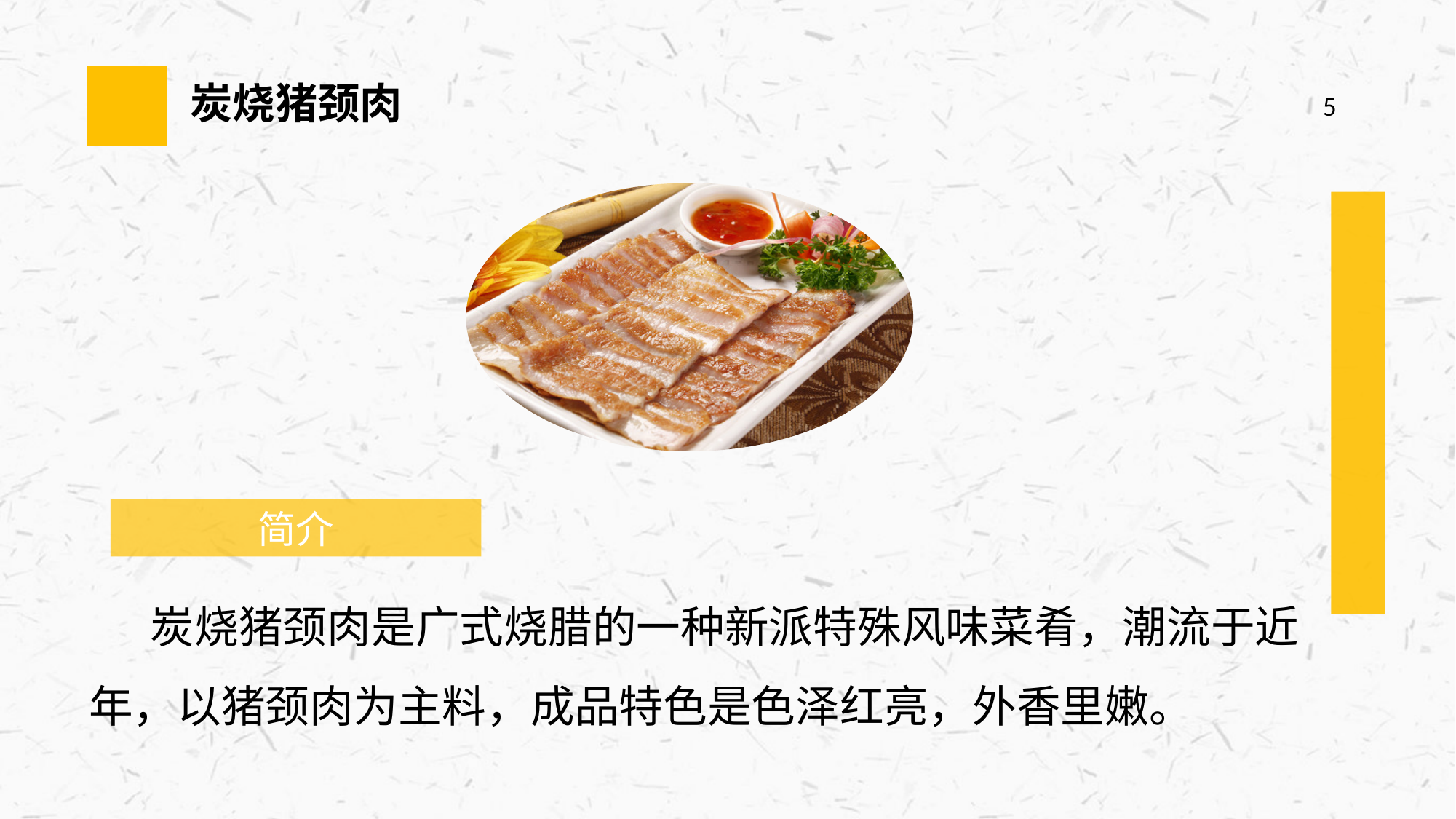

炭烧猪颈肉
5

简介
      炭烧猪颈肉是广式烧腊的一种新派特殊风味菜肴，潮流于近年，以猪颈肉为主料，成品特色是色泽红亮，外香里嫩。